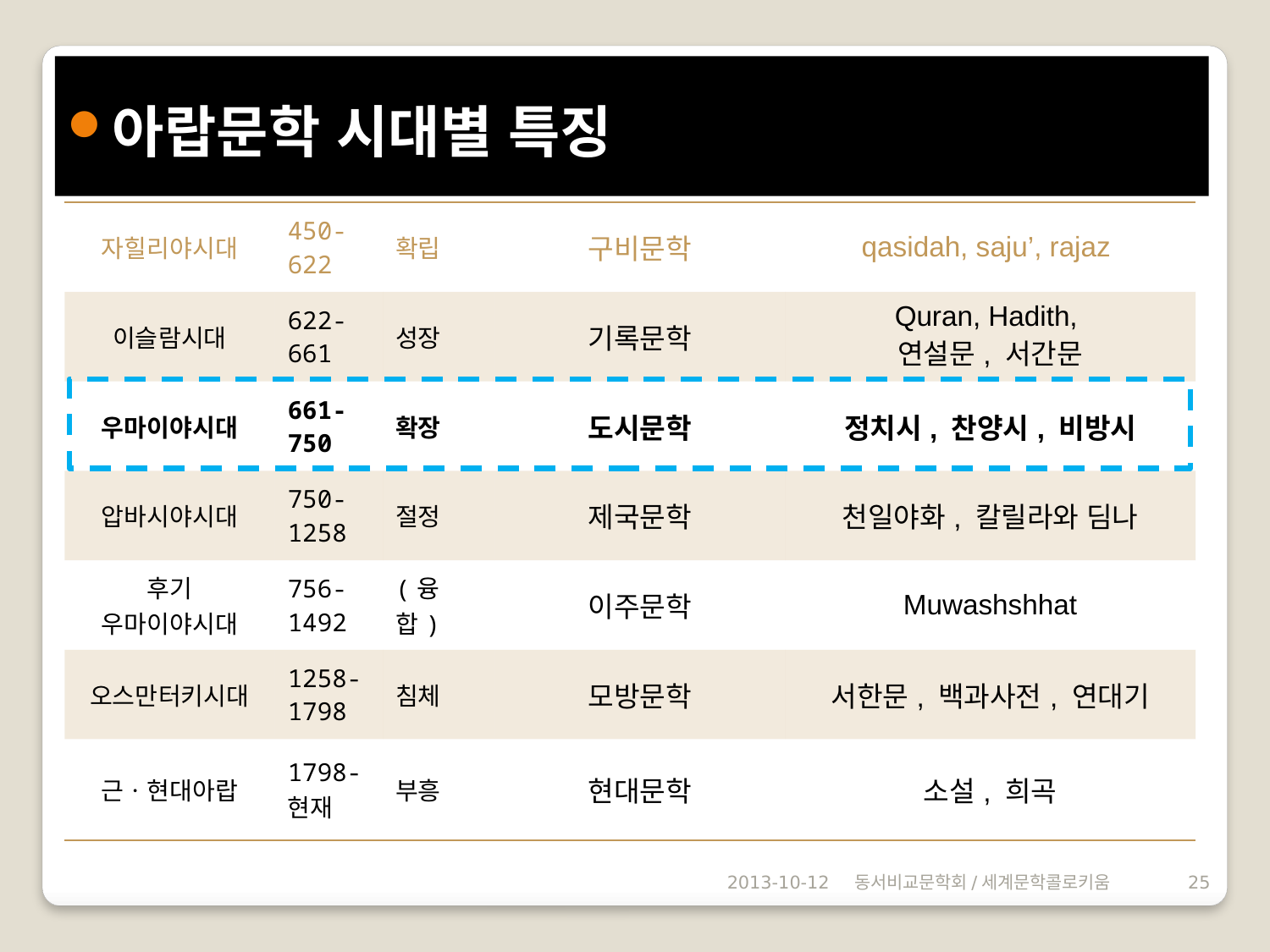

아랍문학 시대별 특징
| 자힐리야시대 | 450-622 | 확립 | 구비문학 | qasidah, saju’, rajaz |
| --- | --- | --- | --- | --- |
| 이슬람시대 | 622-661 | 성장 | 기록문학 | Quran, Hadith, 연설문, 서간문 |
| 우마이야시대 | 661-750 | 확장 | 도시문학 | 정치시, 찬양시, 비방시 |
| 압바시야시대 | 750-1258 | 절정 | 제국문학 | 천일야화, 칼릴라와 딤나 |
| 후기 우마이야시대 | 756-1492 | (융합) | 이주문학 | Muwashshhat |
| 오스만터키시대 | 1258-1798 | 침체 | 모방문학 | 서한문, 백과사전, 연대기 |
| 근ㆍ현대아랍 | 1798-현재 | 부흥 | 현대문학 | 소설, 희곡 |

2013-10-12
동서비교문학회/세계문학콜로키움
25